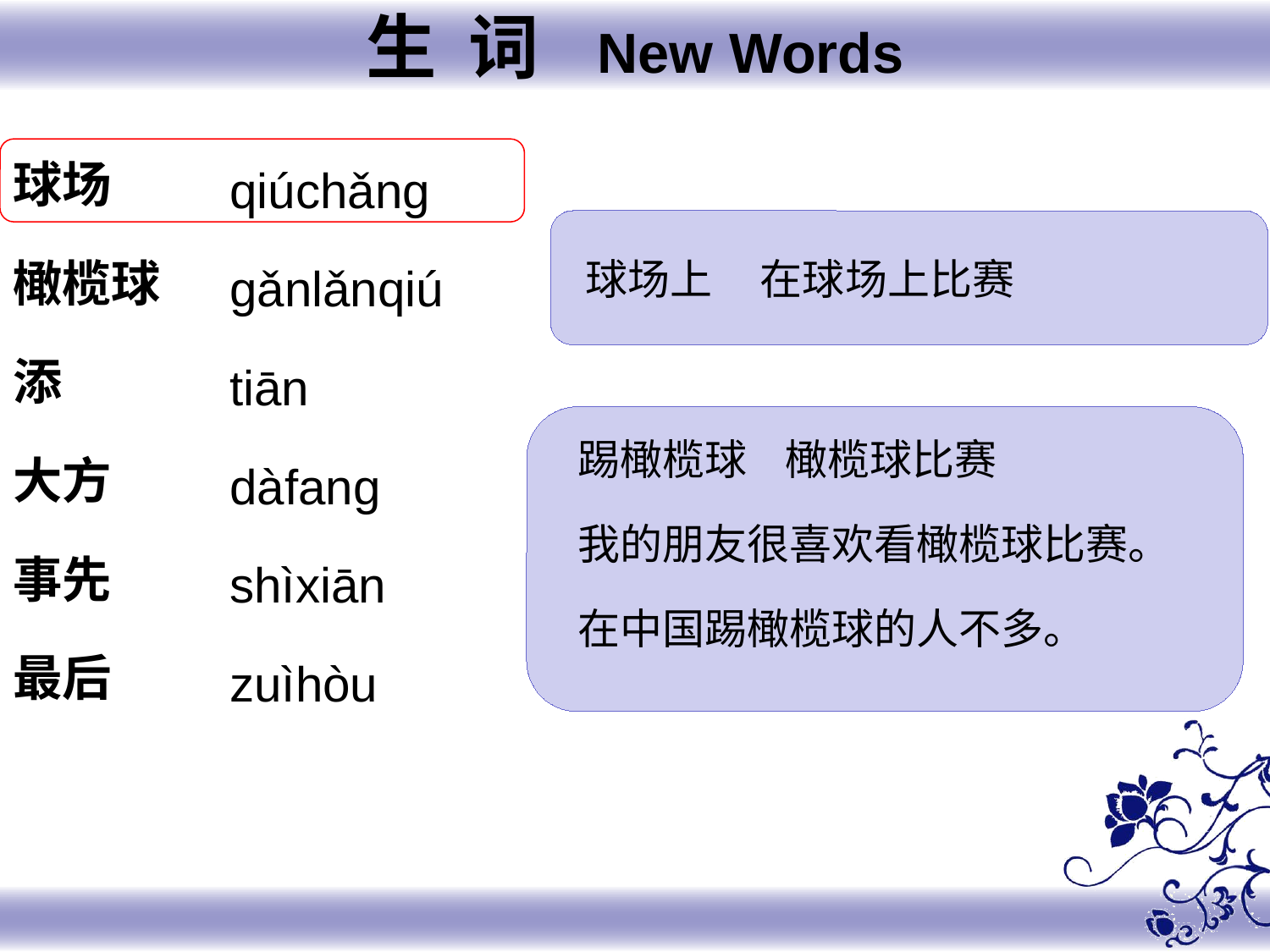

生  词   New Words
球场
橄榄球
添
大方
事先
最后

qiúchǎng
gǎnlǎnqiú
tiān
dàfang
shìxiān
zuìhòu

球场上     在球场上比赛

踢橄榄球    橄榄球比赛
我的朋友很喜欢看橄榄球比赛。
在中国踢橄榄球的人不多。